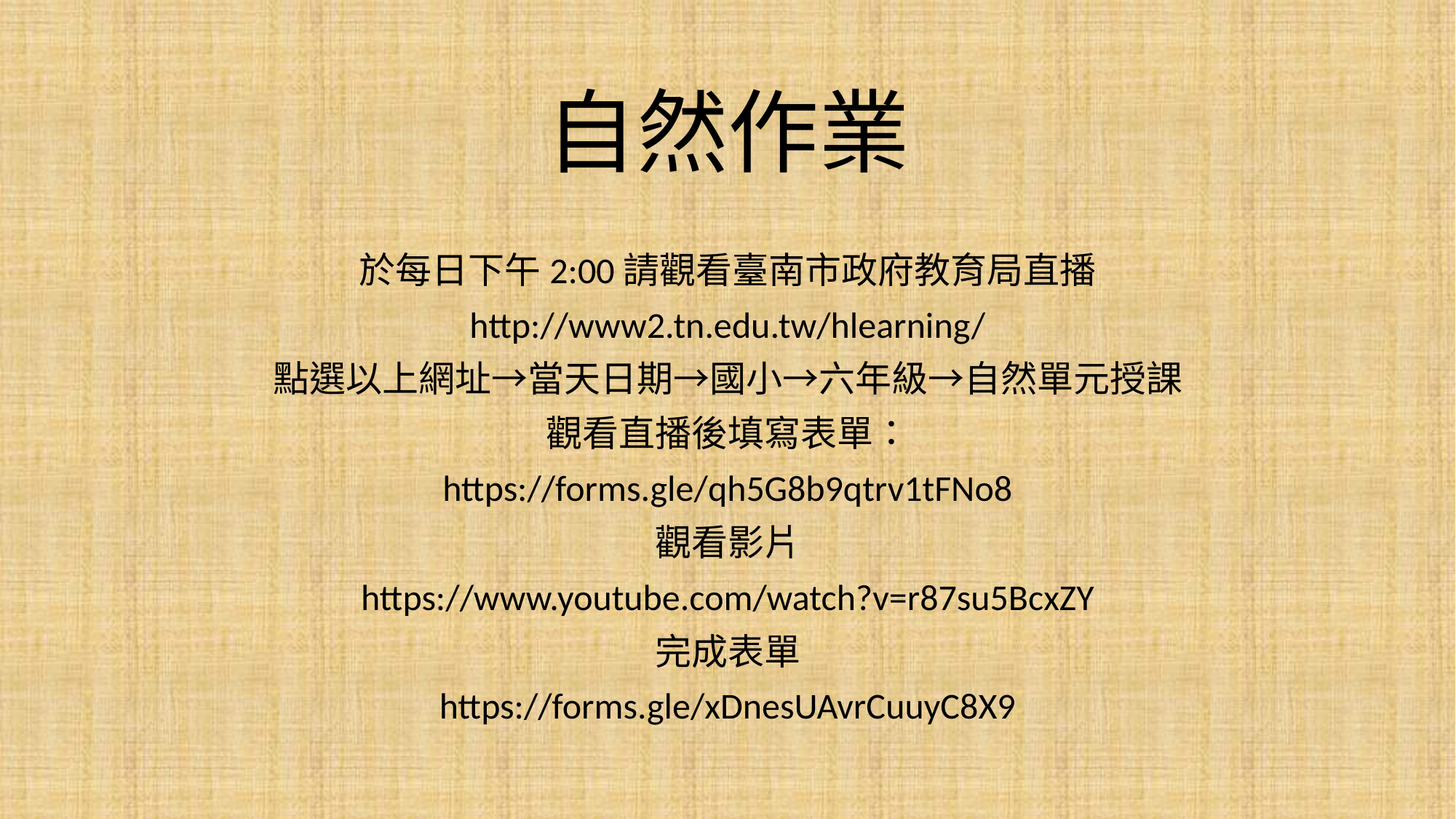

# 自然作業
於每日下午2:00請觀看臺南市政府教育局直播
http://www2.tn.edu.tw/hlearning/
點選以上網址→當天日期→國小→六年級→自然單元授課
觀看直播後填寫表單：
https://forms.gle/qh5G8b9qtrv1tFNo8
觀看影片
https://www.youtube.com/watch?v=r87su5BcxZY
完成表單
https://forms.gle/xDnesUAvrCuuyC8X9